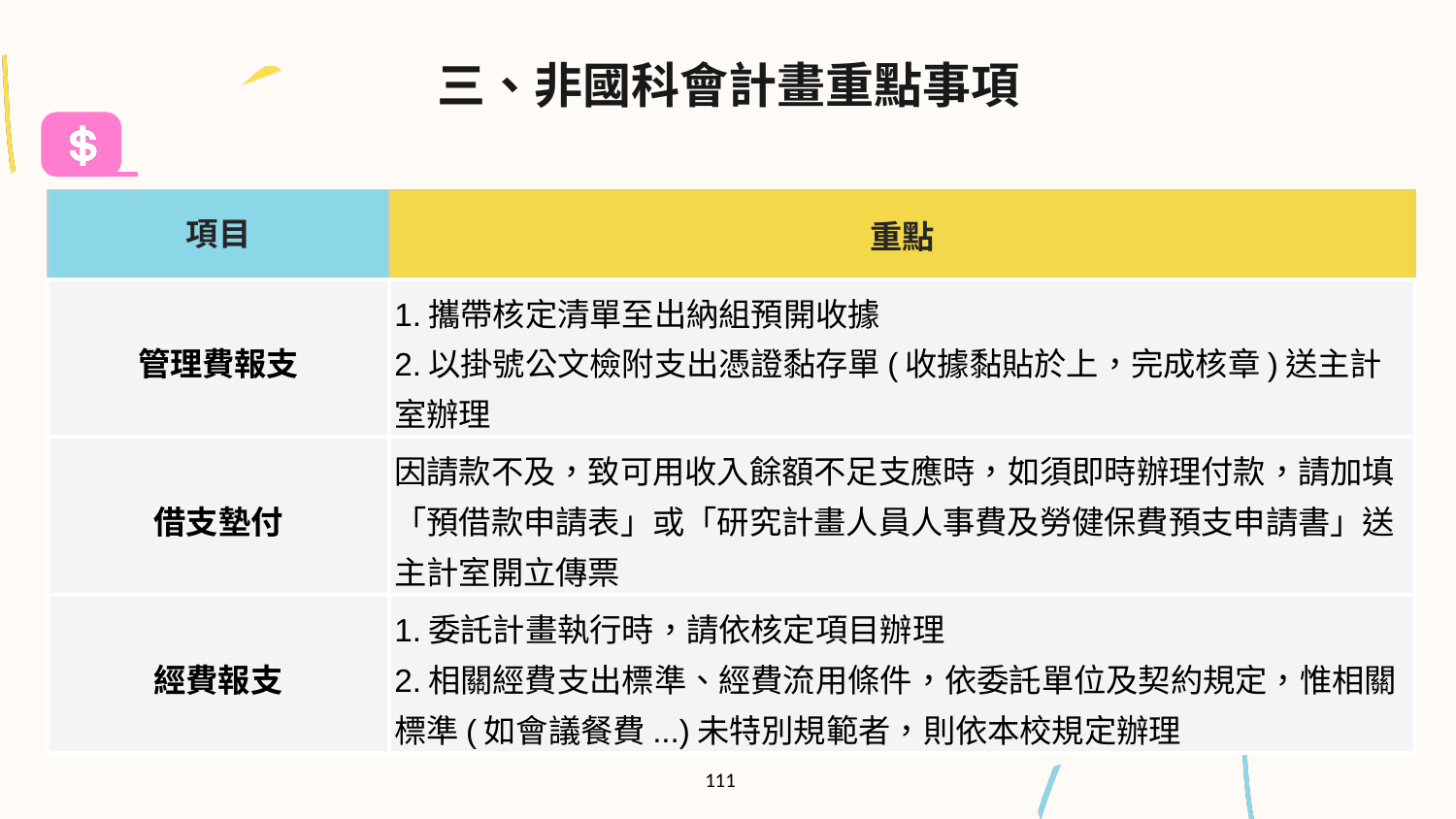

三、非國科會計畫重點事項

| 項目 | 重點 |
| --- | --- |
| 管理費報支 | 1.攜帶核定清單至出納組預開收據 2.以掛號公文檢附支出憑證黏存單(收據黏貼於上，完成核章)送主計室辦理 |
| 借支墊付 | 因請款不及，致可用收入餘額不足支應時，如須即時辦理付款，請加填「預借款申請表」或「研究計畫人員人事費及勞健保費預支申請書」送主計室開立傳票 |
| 經費報支 | 1.委託計畫執行時，請依核定項目辦理 2.相關經費支出標準、經費流用條件，依委託單位及契約規定，惟相關標準(如會議餐費...)未特別規範者，則依本校規定辦理 |

111